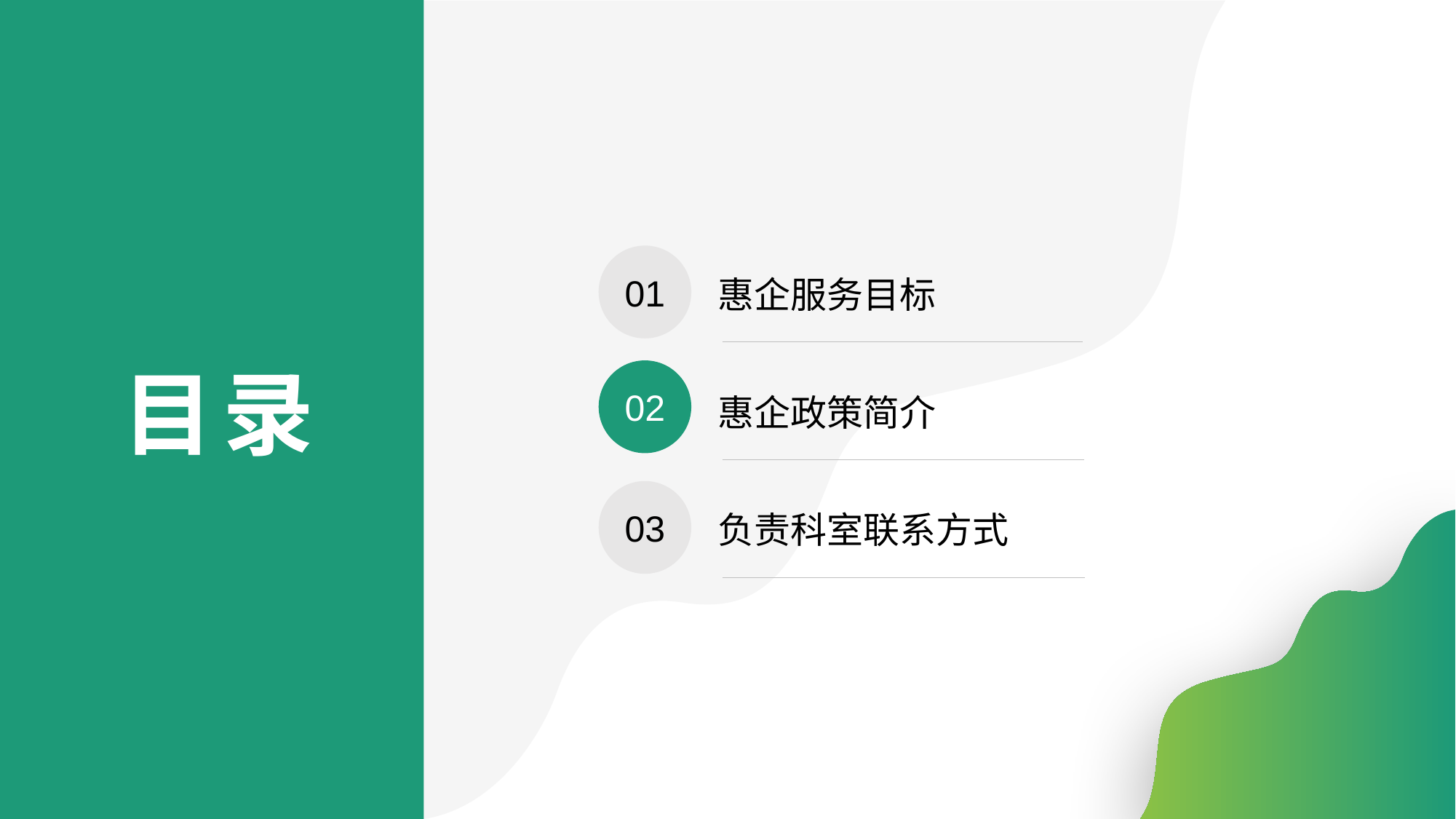

01
01
惠企服务目标

02
惠企政策简介
03
负责科室联系方式
目录